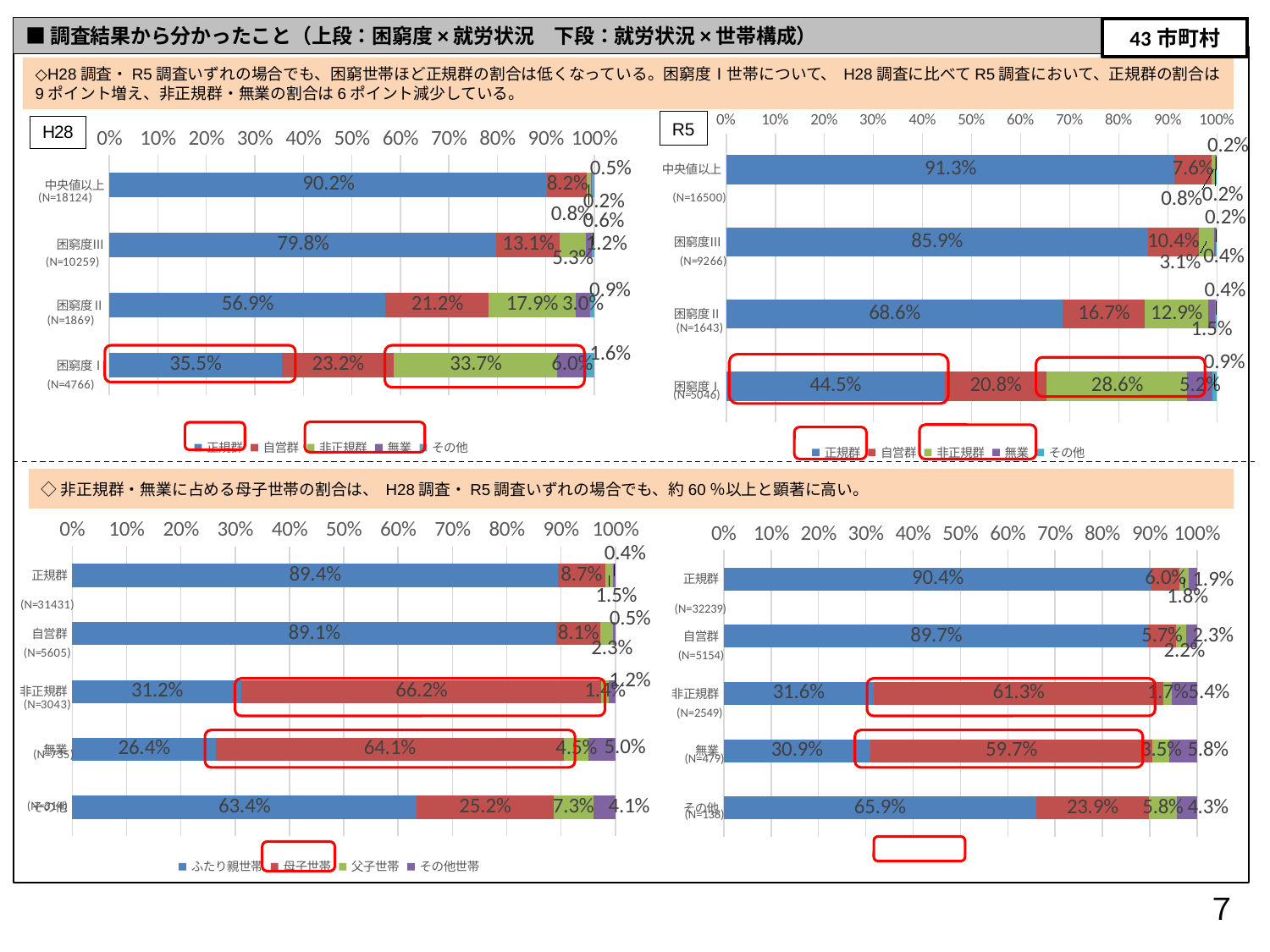

■調査結果から分かったこと（上段：困窮度×就労状況　下段：就労状況×世帯構成）
43市町村

◇H28調査・R5調査いずれの場合でも、困窮世帯ほど正規群の割合は低くなっている。困窮度Ⅰ世帯について、 H28調査に比べてR5調査において、正規群の割合は9ポイント増え、非正規群・無業の割合は6ポイント減少している。

### Chart

| Category | 正規群 | 自営群 | 非正規群 | 無業 | その他 |
|---|---|---|---|---|---|
| 中央値以上 | 0.902 | 0.082 | 0.008 | 0.002 | 0.005 |
| 困窮度Ⅲ | 0.798 | 0.131 | 0.053 | 0.012 | 0.006 |
| 困窮度Ⅱ | 0.569 | 0.212 | 0.179 | 0.03 | 0.009 |
| 困窮度Ⅰ | 0.355 | 0.232 | 0.337 | 0.06 | 0.016 |

### Chart

| Category | 正規群 | 自営群 | 非正規群 | 無業 | その他 |
|---|---|---|---|---|---|
| 中央値以上 | 0.912969696969697 | 0.07557575757575757 | 0.007939393939393939 | 0.0017575757575757575 | 0.0017575757575757575 |
| 困窮度Ⅲ | 0.8588387653788042 | 0.10392834016835743 | 0.03108137276063026 | 0.004208935894668682 | 0.0019425857975393912 |
| 困窮度Ⅱ | 0.6859403530127814 | 0.1667681071211199 | 0.12903225806451613 | 0.014607425441265977 | 0.0036518563603164943 |
| 困窮度Ⅰ | 0.4449068569163694 | 0.2084819659135949 | 0.2859690844233056 | 0.051525961157352355 | 0.009116131589377725 |
R5

◇非正規群・無業に占める母子世帯の割合は、 H28調査・R5調査いずれの場合でも、約60％以上と顕著に高い。

### Chart

| Category | ふたり親世帯 | 母子世帯 | 父子世帯 | その他世帯 |
|---|---|---|---|---|
| 正規群 | 0.894 | 0.087 | 0.015 | 0.004 |
| 自営群 | 0.891 | 0.081 | 0.023 | 0.005 |
| 非正規群 | 0.312 | 0.662 | 0.014 | 0.012 |
| 無業 | 0.264 | 0.641 | 0.045 | 0.05 |
| その他 | 0.634 | 0.252 | 0.073 | 0.041 |

### Chart

| Category | ふたり親世帯 | 母子世帯 | 父子世帯 | その他世帯 |
|---|---|---|---|---|
| 正規群 | 0.9032538230093986 | 0.05992741710350817 | 0.018145724122956668 | 0.018673035764136606 |
| 自営群 | 0.8971672487388436 | 0.05743112145906092 | 0.021924718665114473 | 0.023476911136980985 |
| 非正規群 | 0.3162024323264025 | 0.6131816398587682 | 0.016869360533542564 | 0.05374656728128678 |
| 無業 | 0.3089770354906054 | 0.5970772442588727 | 0.03549060542797495 | 0.05845511482254697 |
| その他 | 0.6594202898550725 | 0.2391304347826087 | 0.057971014492753624 | 0.043478260869565216 |

(N=32239)
(N=5154)

(N=2549)

(N=479)
(N=138)

７